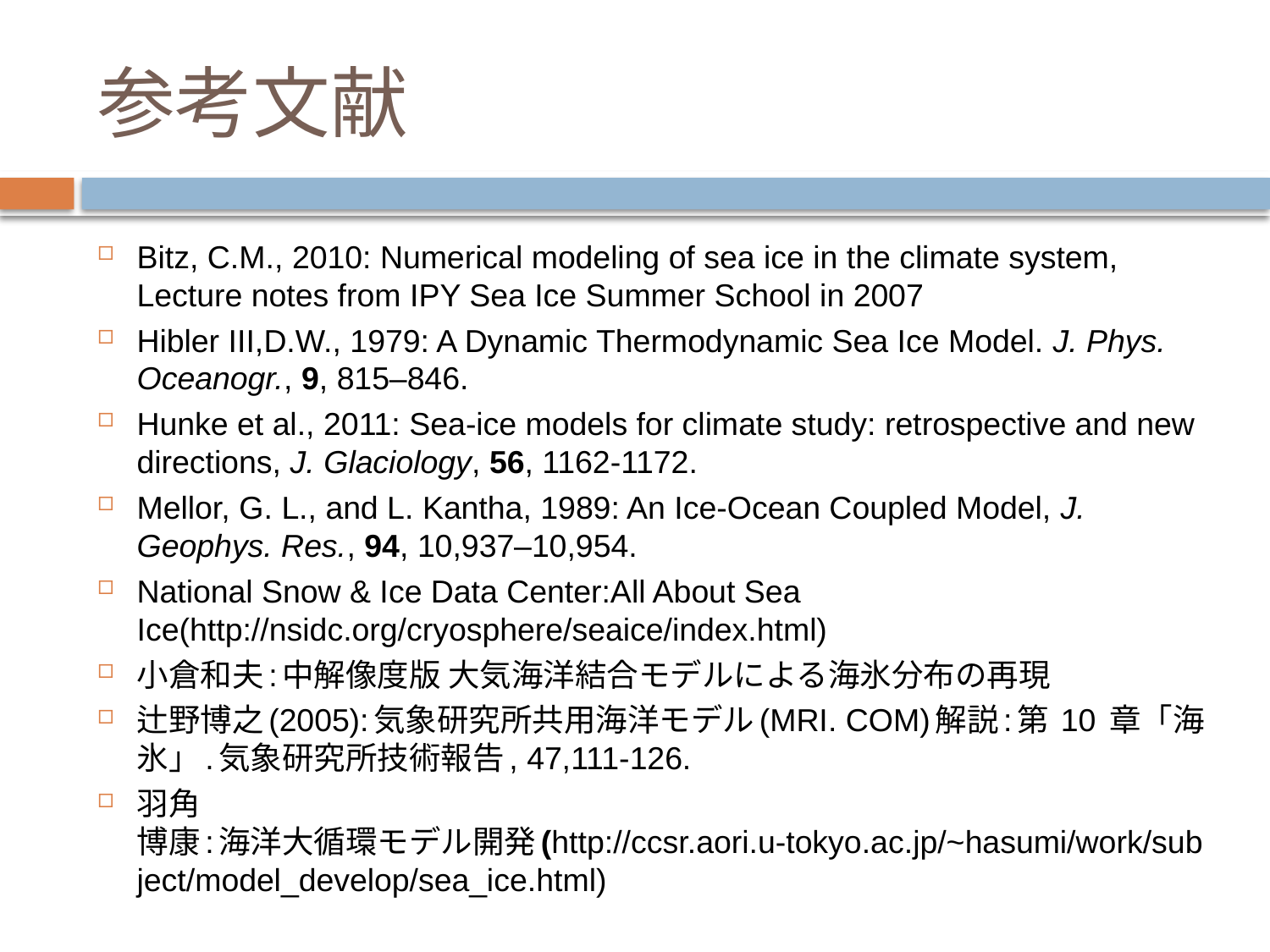

# 参考文献
Bitz, C.M., 2010: Numerical modeling of sea ice in the climate system, Lecture notes from IPY Sea Ice Summer School in 2007
Hibler III,D.W., 1979: A Dynamic Thermodynamic Sea Ice Model. J. Phys. Oceanogr., 9, 815–846.
Hunke et al., 2011: Sea-ice models for climate study: retrospective and new directions, J. Glaciology, 56, 1162-1172.
Mellor, G. L., and L. Kantha, 1989: An Ice-Ocean Coupled Model, J. Geophys. Res., 94, 10,937–10,954.
National Snow & Ice Data Center:All About Sea Ice(http://nsidc.org/cryosphere/seaice/index.html)
小倉和夫:中解像度版 大気海洋結合モデルによる海氷分布の再現
辻野博之(2005):気象研究所共用海洋モデル(MRI. COM)解説:第 10 章「海氷」.気象研究所技術報告, 47,111-126.
羽角 博康:海洋大循環モデル開発(http://ccsr.aori.u-tokyo.ac.jp/~hasumi/work/subject/model_develop/sea_ice.html)